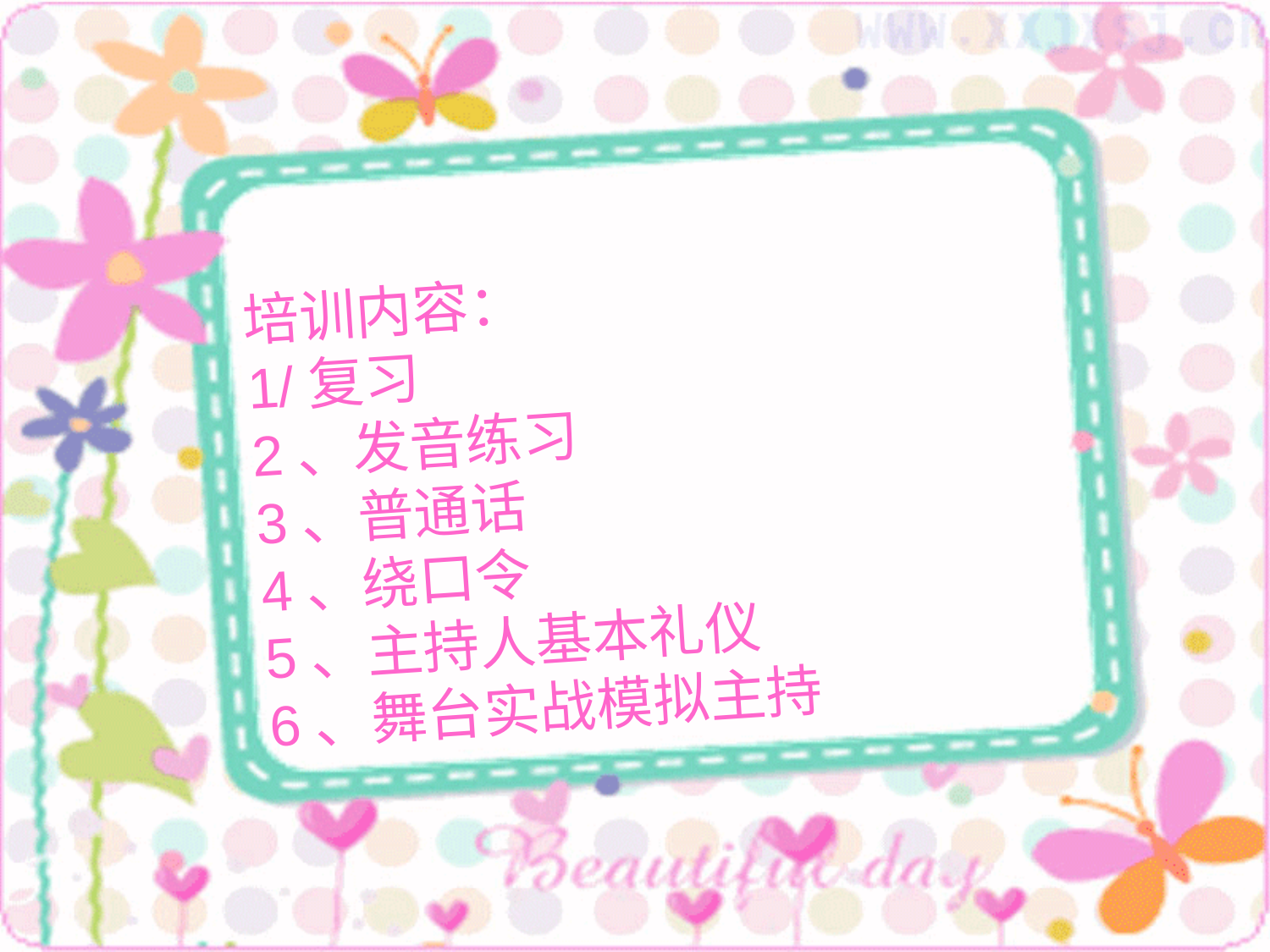

培训内容：
1/复习
2、发音练习
3、普通话
4、绕口令
5、主持人基本礼仪
6、舞台实战模拟主持